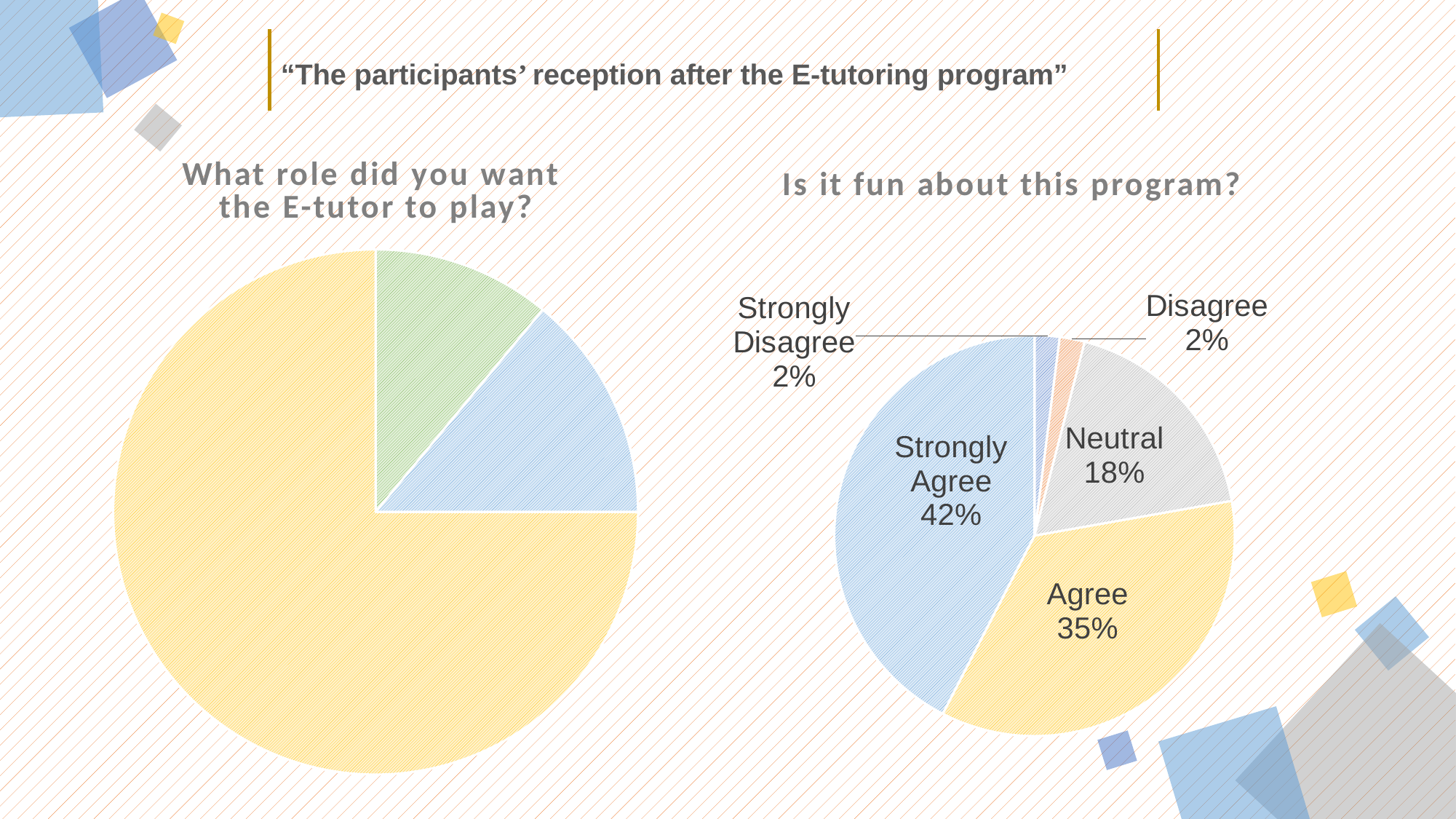

“The participants’ reception after the E-tutoring program”

### Chart: What role did you want
the E-tutor to play?

| Category | What role did you want the E-tutor to play? |
|---|---|
| Company | 0.11 |
| Learning | 0.14 |
| Both | 0.75 |

### Chart: Is it fun about this program?

| Category | 欄1 |
|---|---|
| Strongly Disagree | 0.02 |
| Disagree | 0.02 |
| Neutral | 0.18 |
| Agree | 0.35 |
| Strongly Agree | 0.42 |